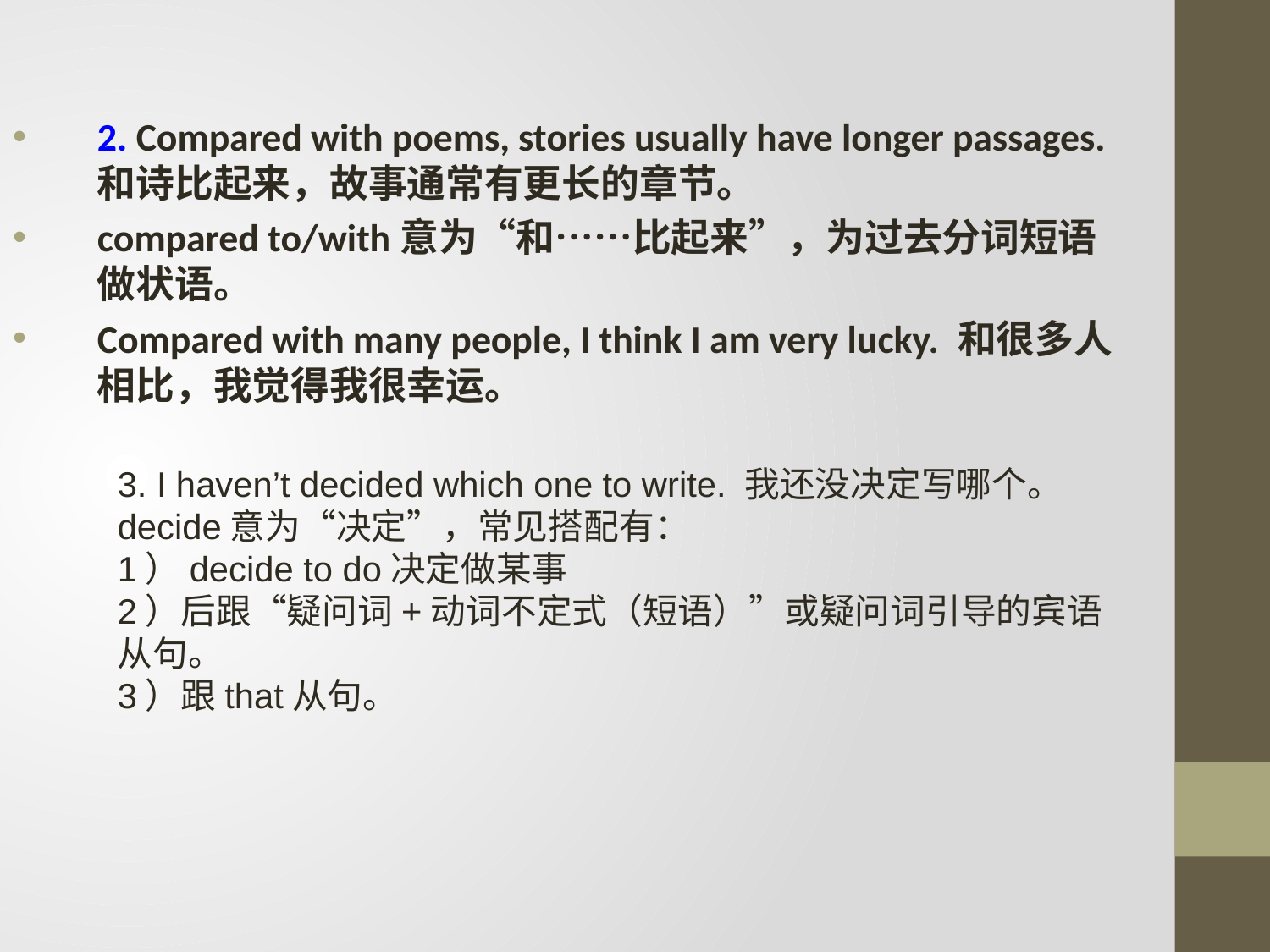

2. Compared with poems, stories usually have longer passages. 和诗比起来，故事通常有更长的章节。
compared to/with意为“和……比起来”，为过去分词短语做状语。
Compared with many people, I think I am very lucky. 和很多人相比，我觉得我很幸运。
3. I haven’t decided which one to write. 我还没决定写哪个。
decide意为“决定”，常见搭配有：
1）decide to do决定做某事
2）后跟“疑问词+动词不定式（短语）”或疑问词引导的宾语从句。
3）跟that从句。